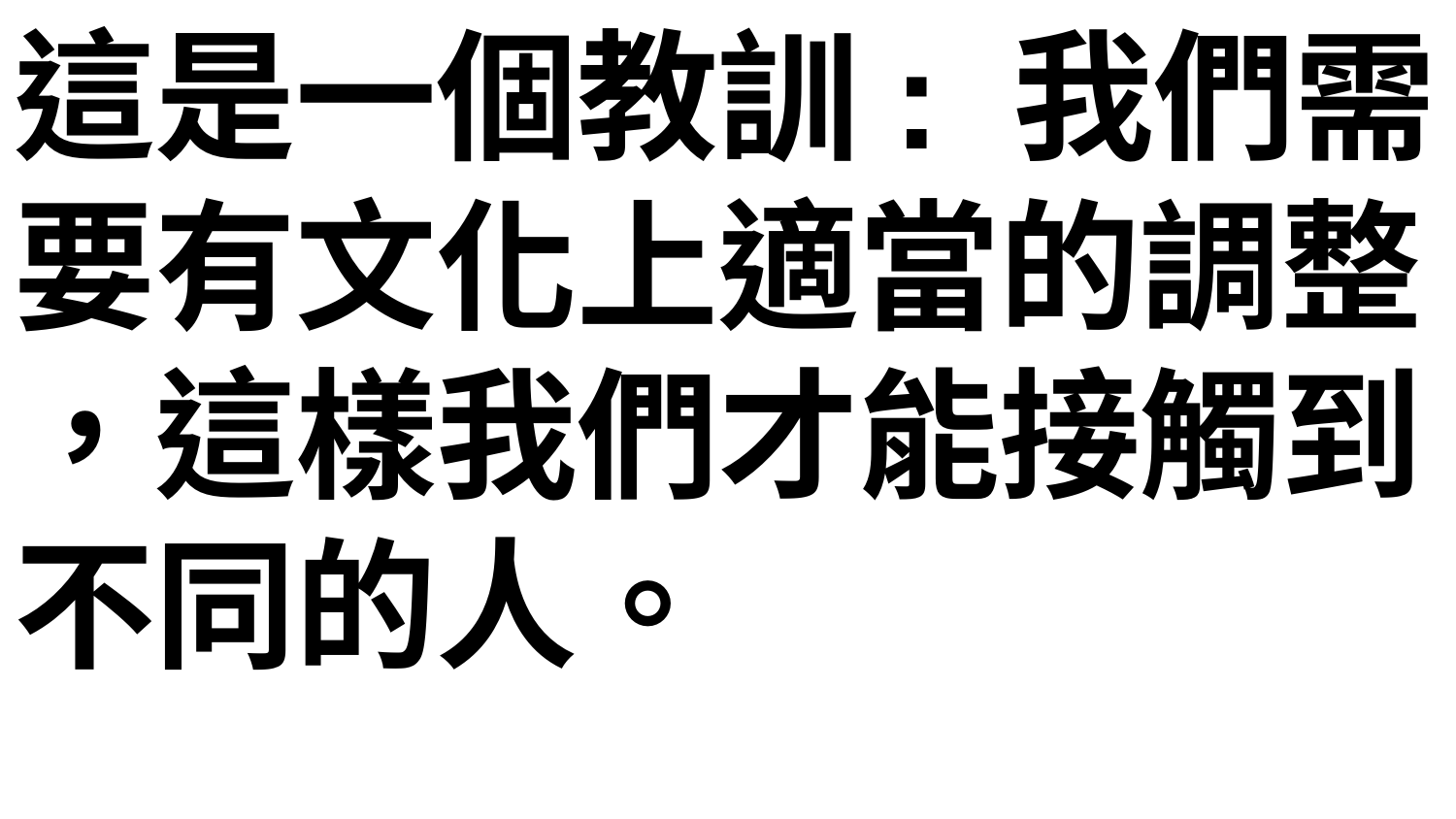

這是一個教訓: 我們需要有文化上適當的調整
，這樣我們才能接觸到不同的人。